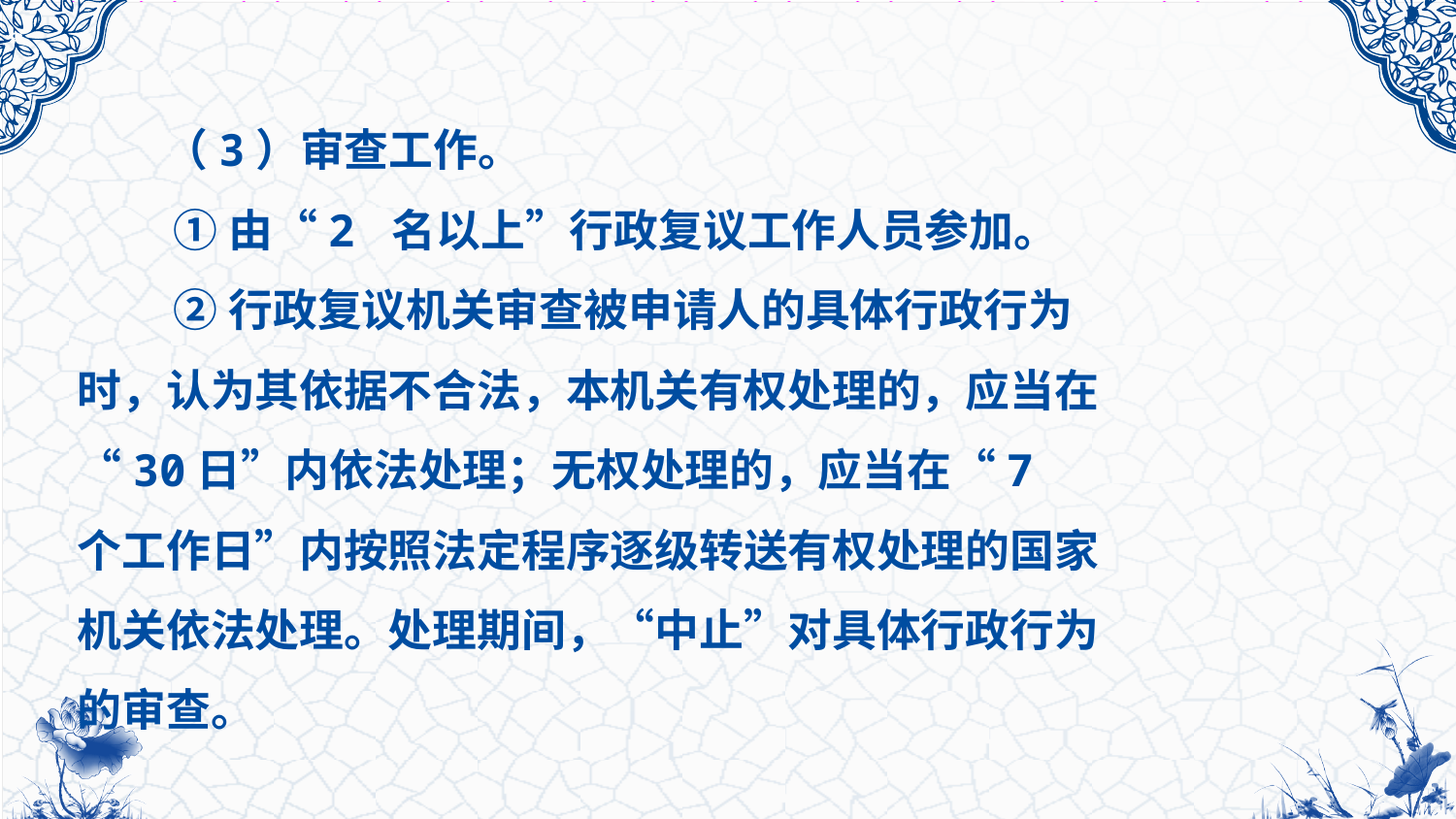

（3）审查工作。
 ①由“2 名以上”行政复议工作人员参加。
 ②行政复议机关审查被申请人的具体行政行为时，认为其依据不合法，本机关有权处理的，应当在“30日”内依法处理；无权处理的，应当在“7 个工作日”内按照法定程序逐级转送有权处理的国家机关依法处理。处理期间，“中止”对具体行政行为的审查。